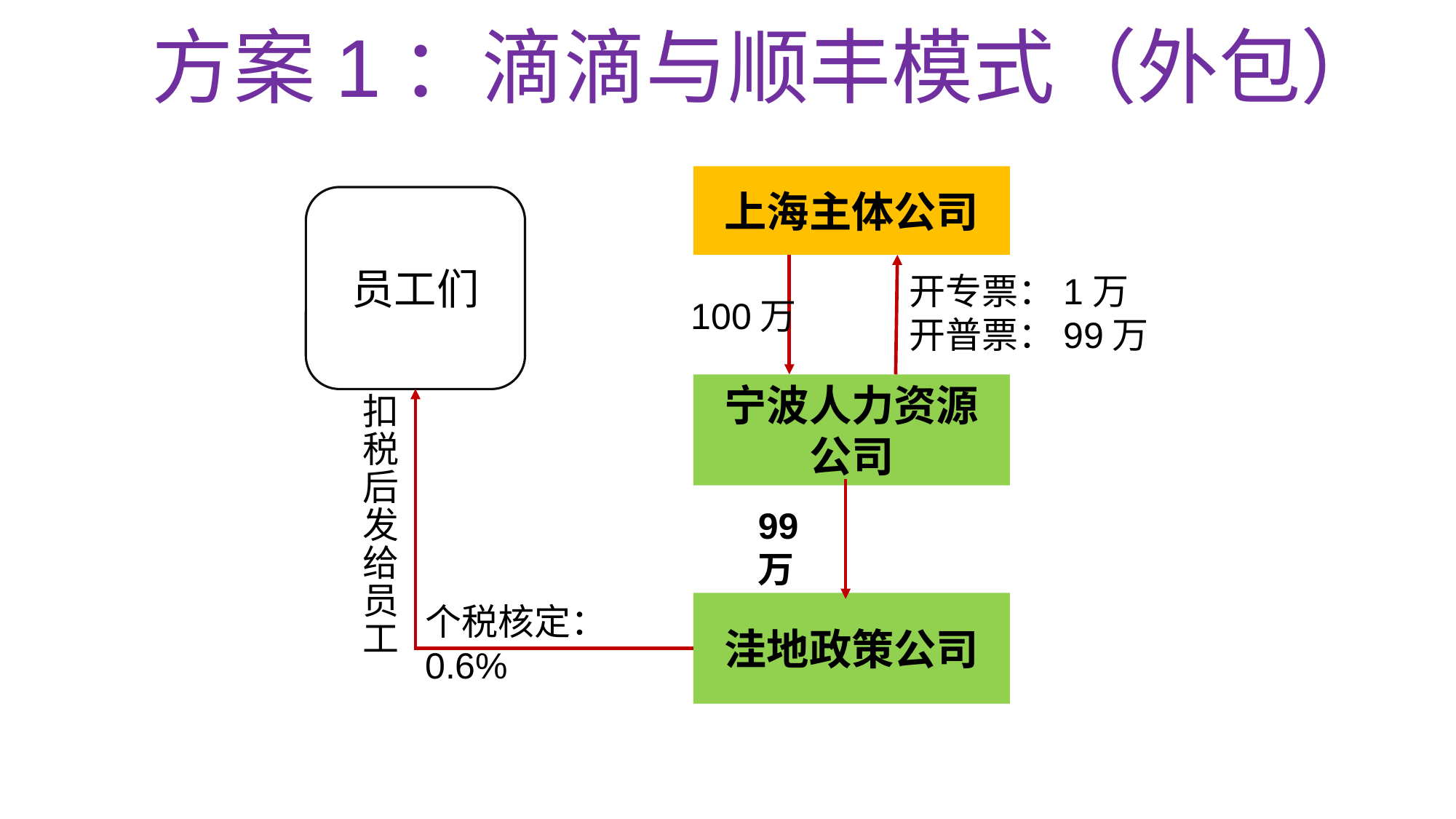

# 方案1：滴滴与顺丰模式（外包）
上海主体公司
员工们
开专票：1万
开普票：99万
100万
宁波人力资源公司
扣税后发给员工
99万
洼地政策公司
个税核定：0.6%